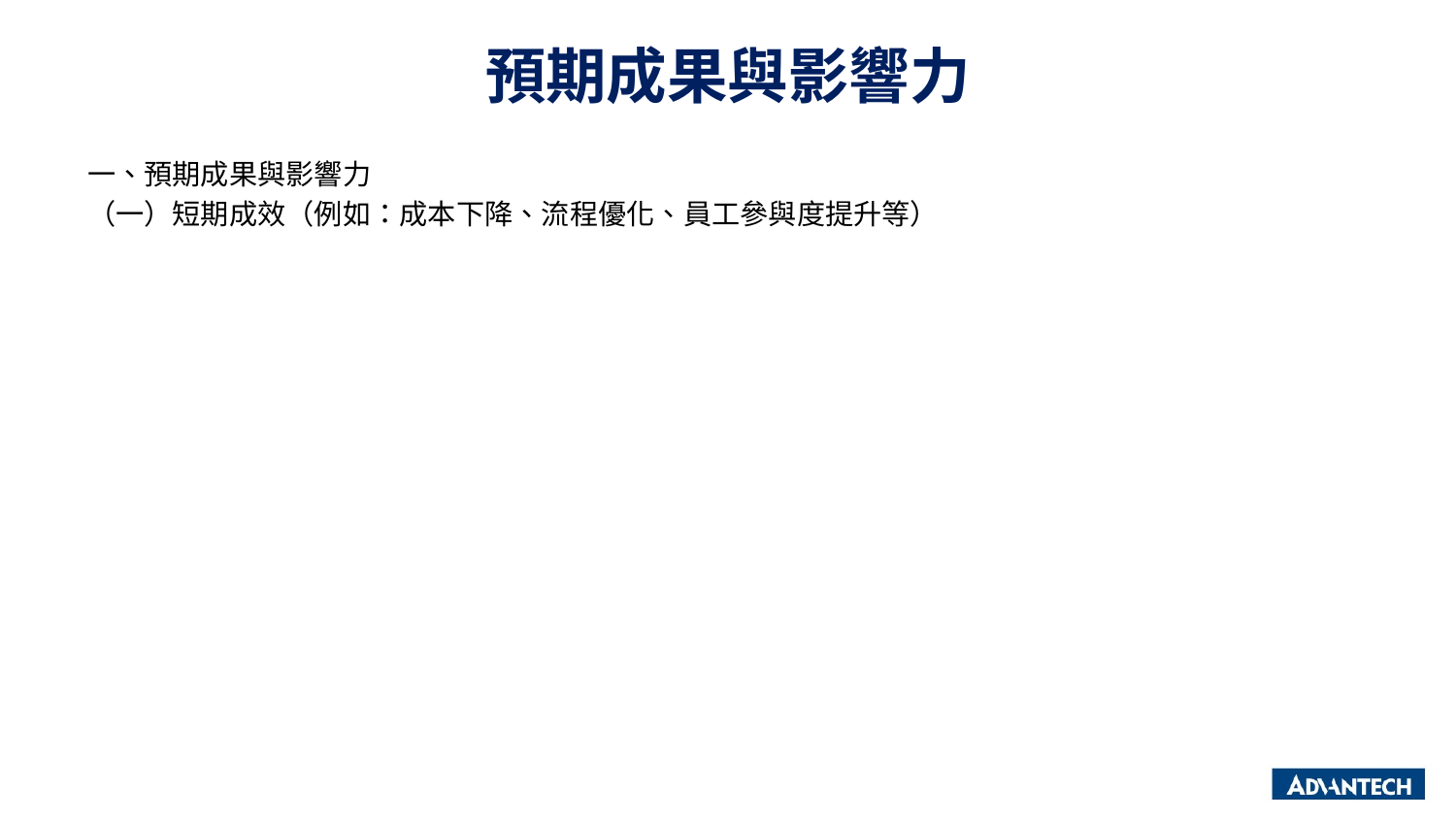

# 預期成果與影響力
一、預期成果與影響力
（一）短期成效（例如：成本下降、流程優化、員工參與度提升等）